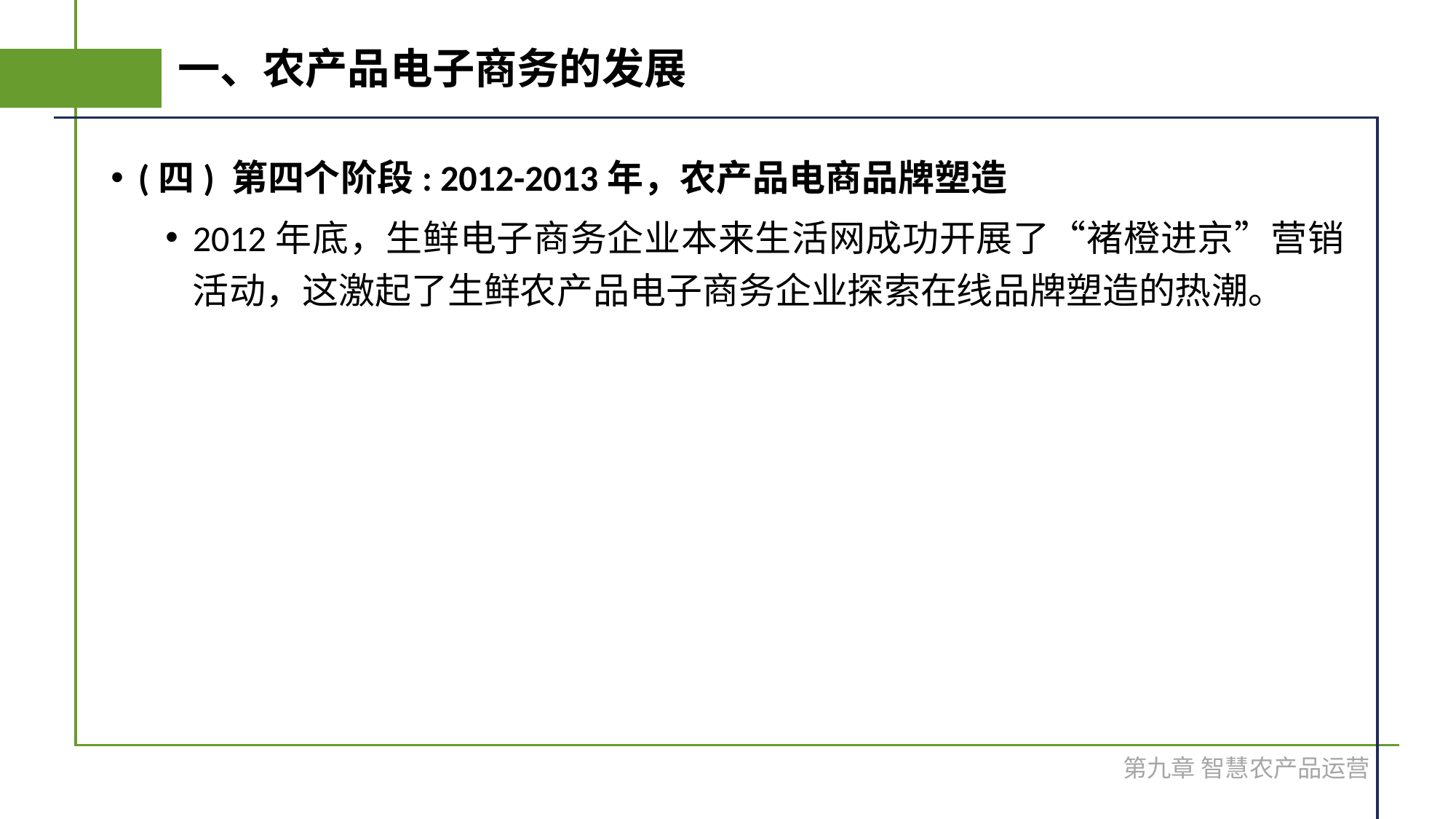

# 一、农产品电子商务的发展
(四) 第四个阶段: 2012-2013年，农产品电商品牌塑造
2012年底，生鲜电子商务企业本来生活网成功开展了“褚橙进京”营销活动，这激起了生鲜农产品电子商务企业探索在线品牌塑造的热潮。
第九章 智慧农产品运营